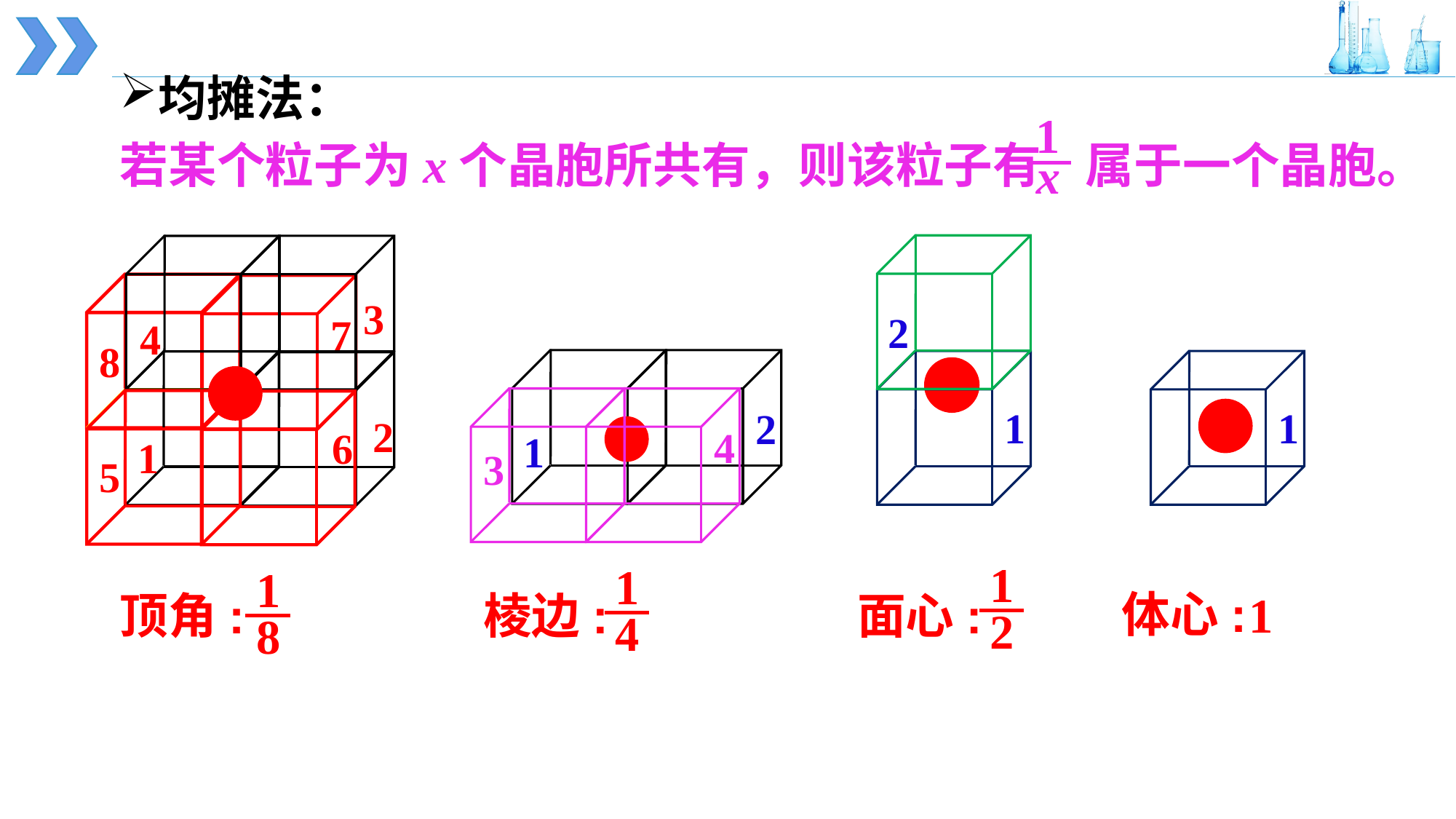

均摊法：
若某个粒子为x个晶胞所共有，则该粒子有    属于一个晶胞。
1
x

2

3

4

8

7

1

2

1

1

1

2

3

4

5

6
1
2
1
4
1
8
体心:
顶角:
棱边:
面心:
1